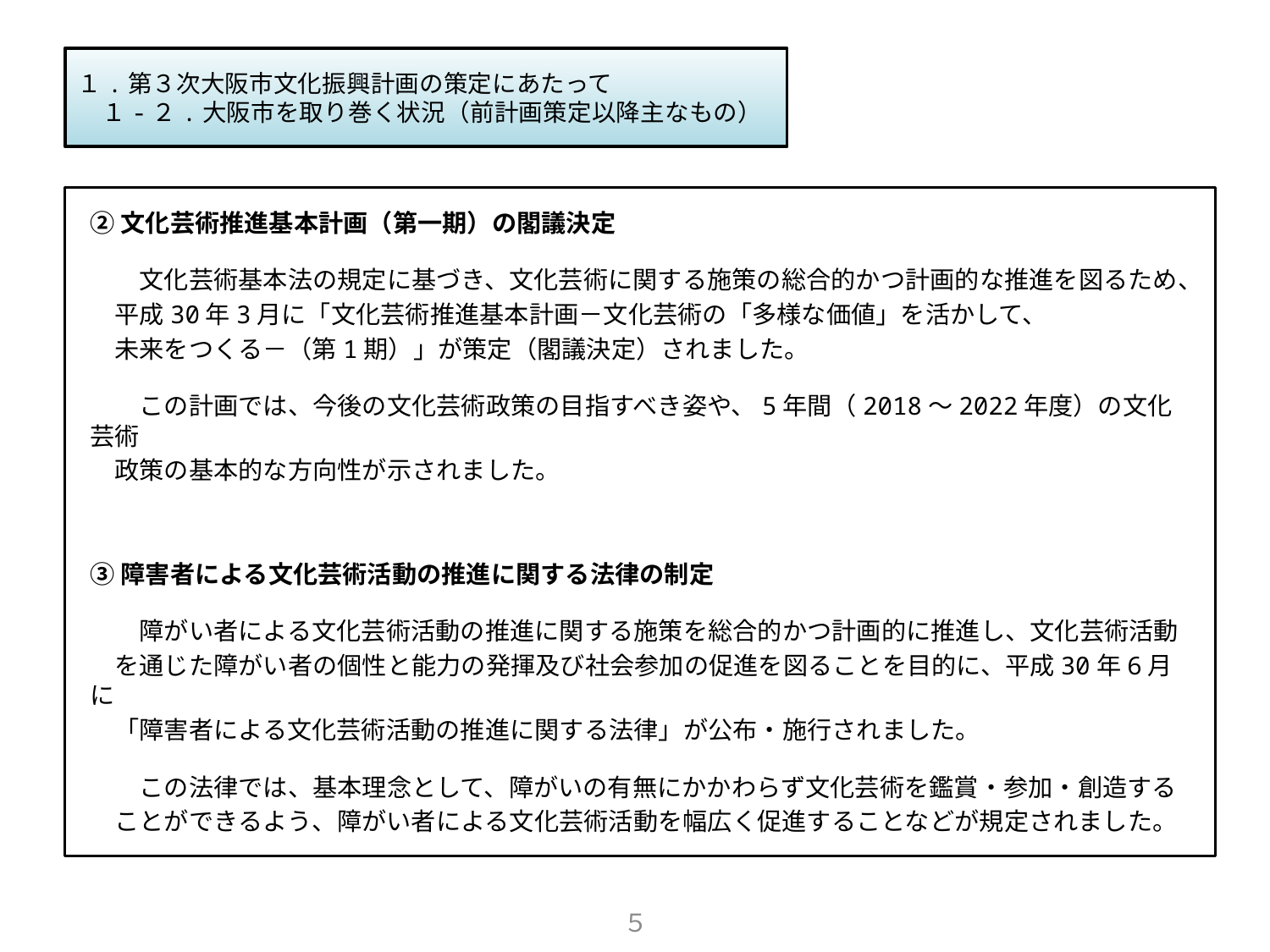

１.第３次大阪市文化振興計画の策定にあたって
　１-２.大阪市を取り巻く状況（前計画策定以降主なもの）
②文化芸術推進基本計画（第一期）の閣議決定

　　文化芸術基本法の規定に基づき、文化芸術に関する施策の総合的かつ計画的な推進を図るため、
　平成30年3月に「文化芸術推進基本計画－文化芸術の「多様な価値」を活かして、
　未来をつくる－（第1期）」が策定（閣議決定）されました。

　　この計画では、今後の文化芸術政策の目指すべき姿や、5年間（2018～2022年度）の文化芸術
　政策の基本的な方向性が示されました。

③障害者による文化芸術活動の推進に関する法律の制定

　　障がい者による文化芸術活動の推進に関する施策を総合的かつ計画的に推進し、文化芸術活動
　を通じた障がい者の個性と能力の発揮及び社会参加の促進を図ることを目的に、平成30年6月に
　「障害者による文化芸術活動の推進に関する法律」が公布・施行されました。

　　この法律では、基本理念として、障がいの有無にかかわらず文化芸術を鑑賞・参加・創造する
　ことができるよう、障がい者による文化芸術活動を幅広く促進することなどが規定されました。
５